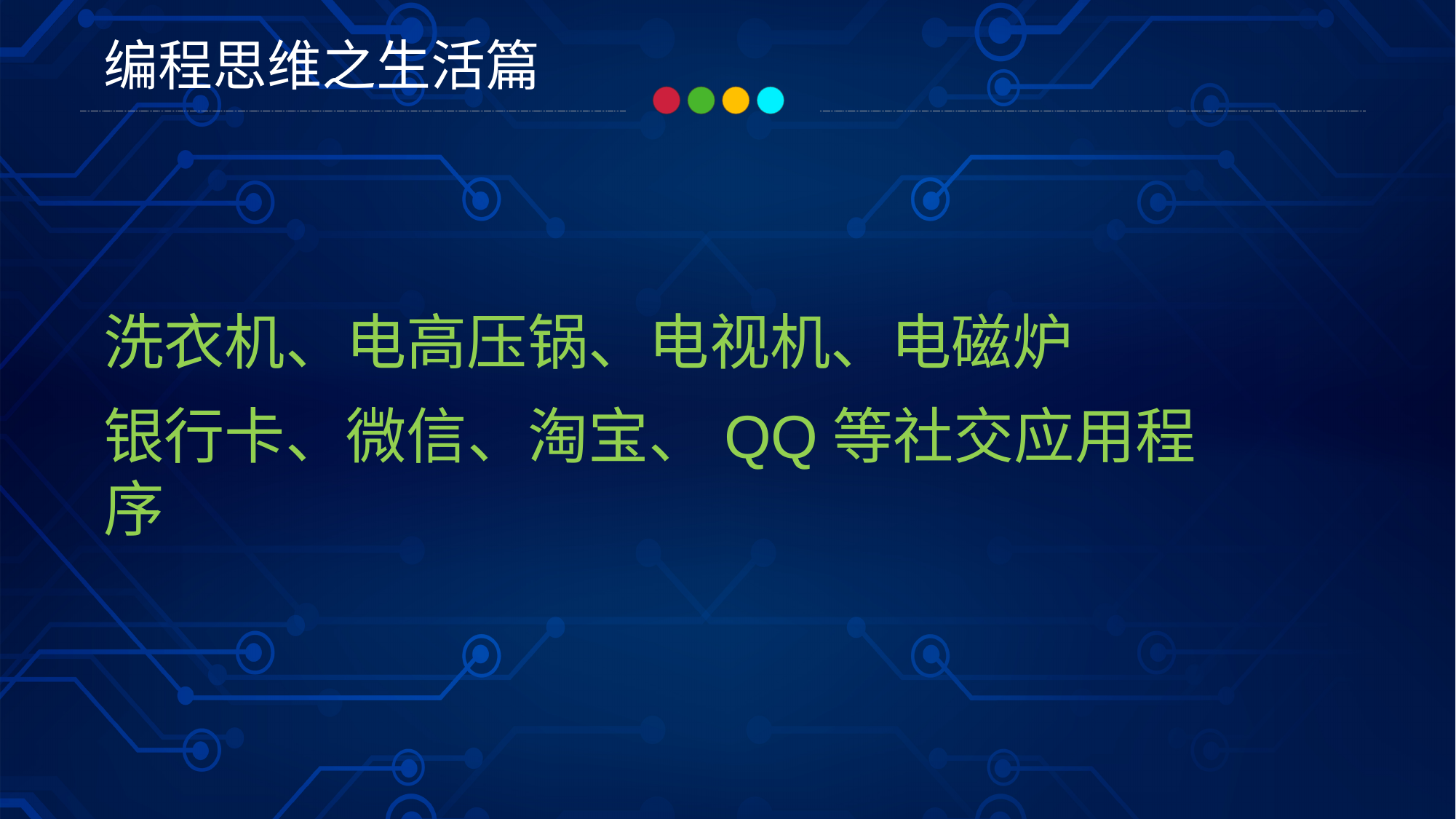

编程思维之生活篇
洗衣机、电高压锅、电视机、电磁炉
银行卡、微信、淘宝、QQ等社交应用程序